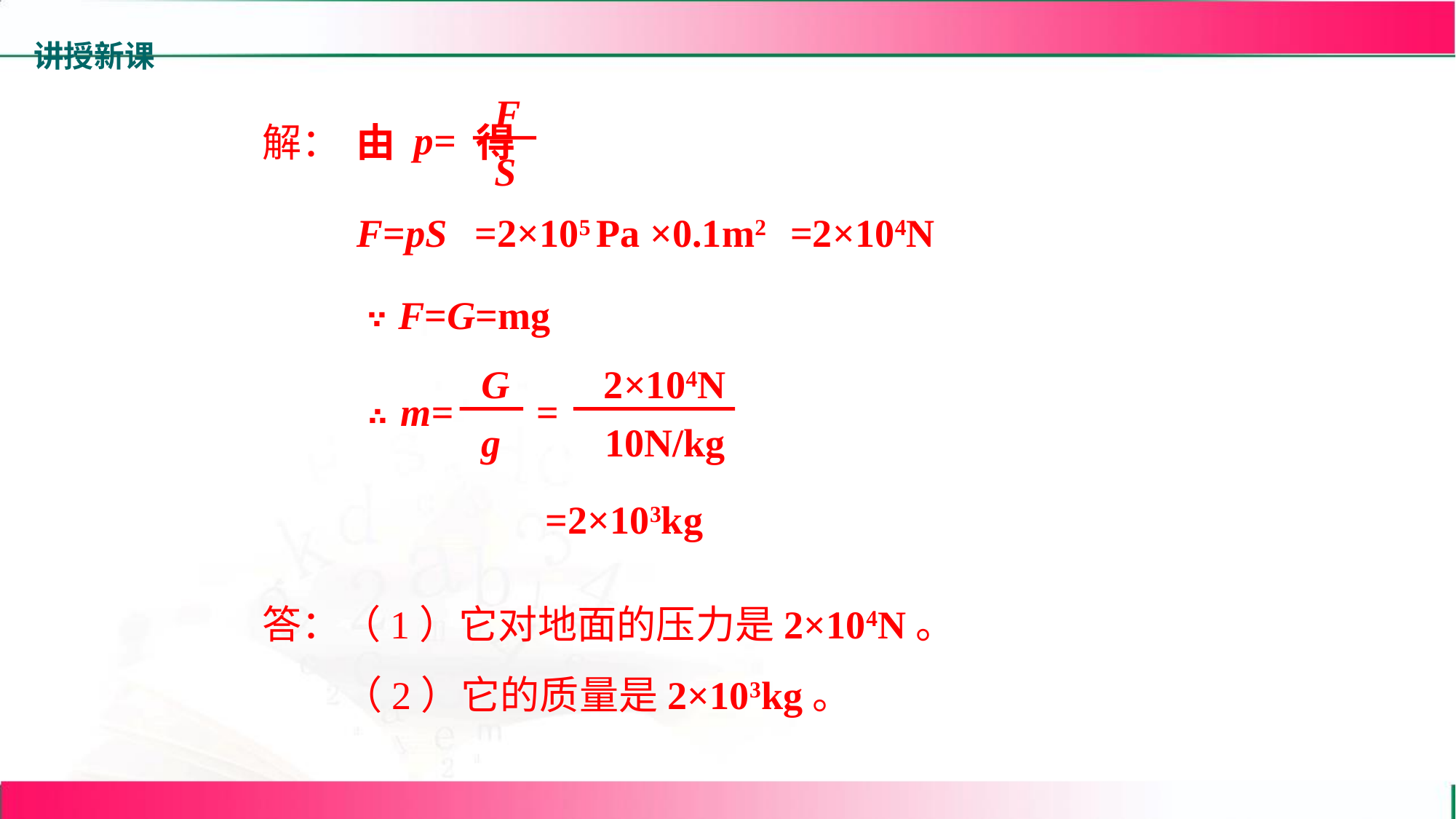

讲授新课

F
p=

S
由         得

解：
F=pS

=2×105 Pa ×0.1m2
=2×104N

∵ F=G=mg

G
m=

g
2×104N

10N/kg
∴               =
=2×103kg
答：（1）它对地面的压力是2×104N。
        （2）它的质量是2×103kg。